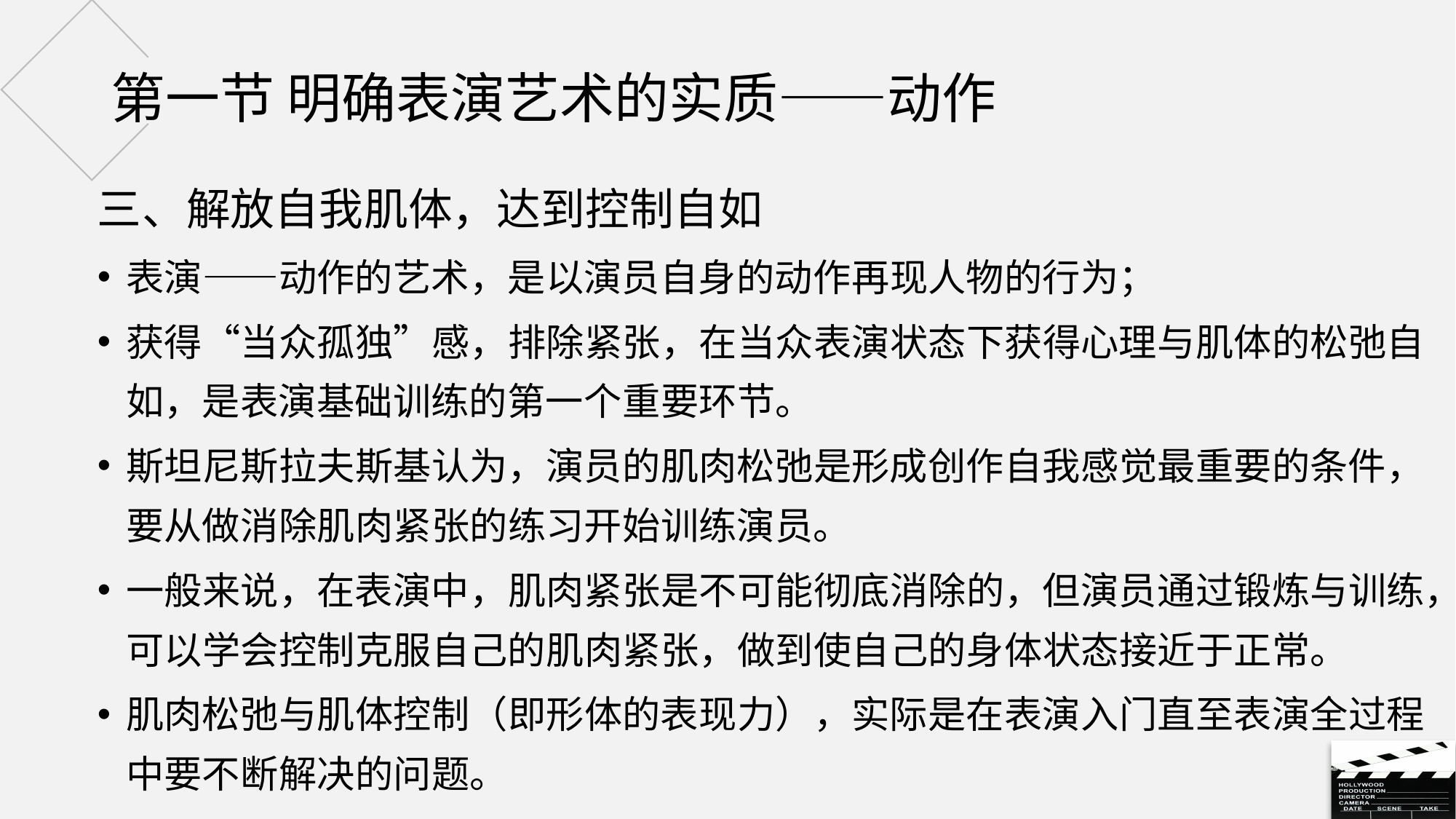

# 第一节 明确表演艺术的实质——动作
三、解放自我肌体，达到控制自如
表演——动作的艺术，是以演员自身的动作再现人物的行为；
获得“当众孤独”感，排除紧张，在当众表演状态下获得心理与肌体的松弛自如，是表演基础训练的第一个重要环节。
斯坦尼斯拉夫斯基认为，演员的肌肉松弛是形成创作自我感觉最重要的条件，要从做消除肌肉紧张的练习开始训练演员。
一般来说，在表演中，肌肉紧张是不可能彻底消除的，但演员通过锻炼与训练，可以学会控制克服自己的肌肉紧张，做到使自己的身体状态接近于正常。
肌肉松弛与肌体控制（即形体的表现力），实际是在表演入门直至表演全过程中要不断解决的问题。